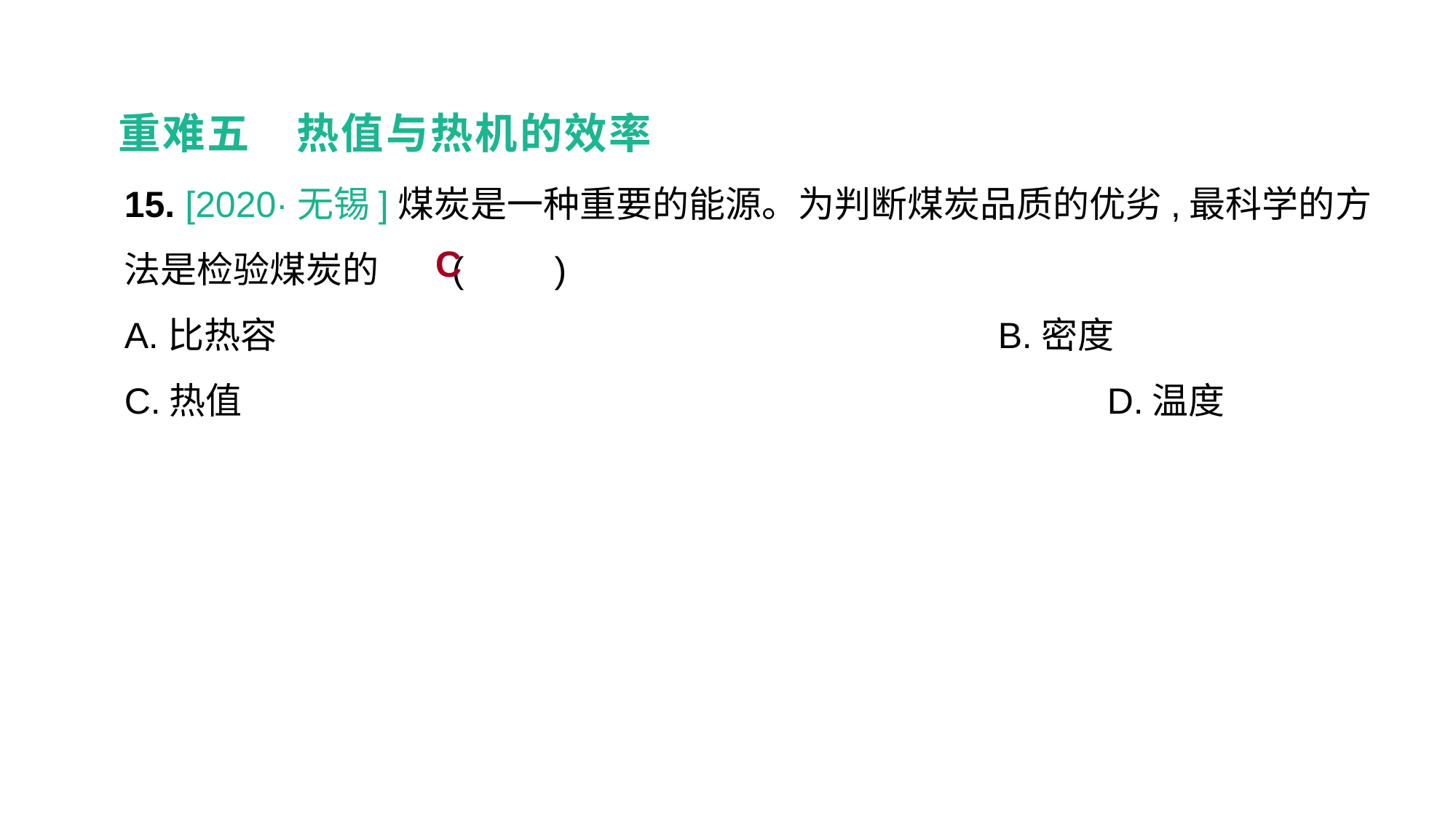

重难五　热值与热机的效率
15. [2020·无锡]煤炭是一种重要的能源。为判断煤炭品质的优劣,最科学的方法是检验煤炭的	(　　)
A.比热容	 						B.密度
C.热值								D.温度
C